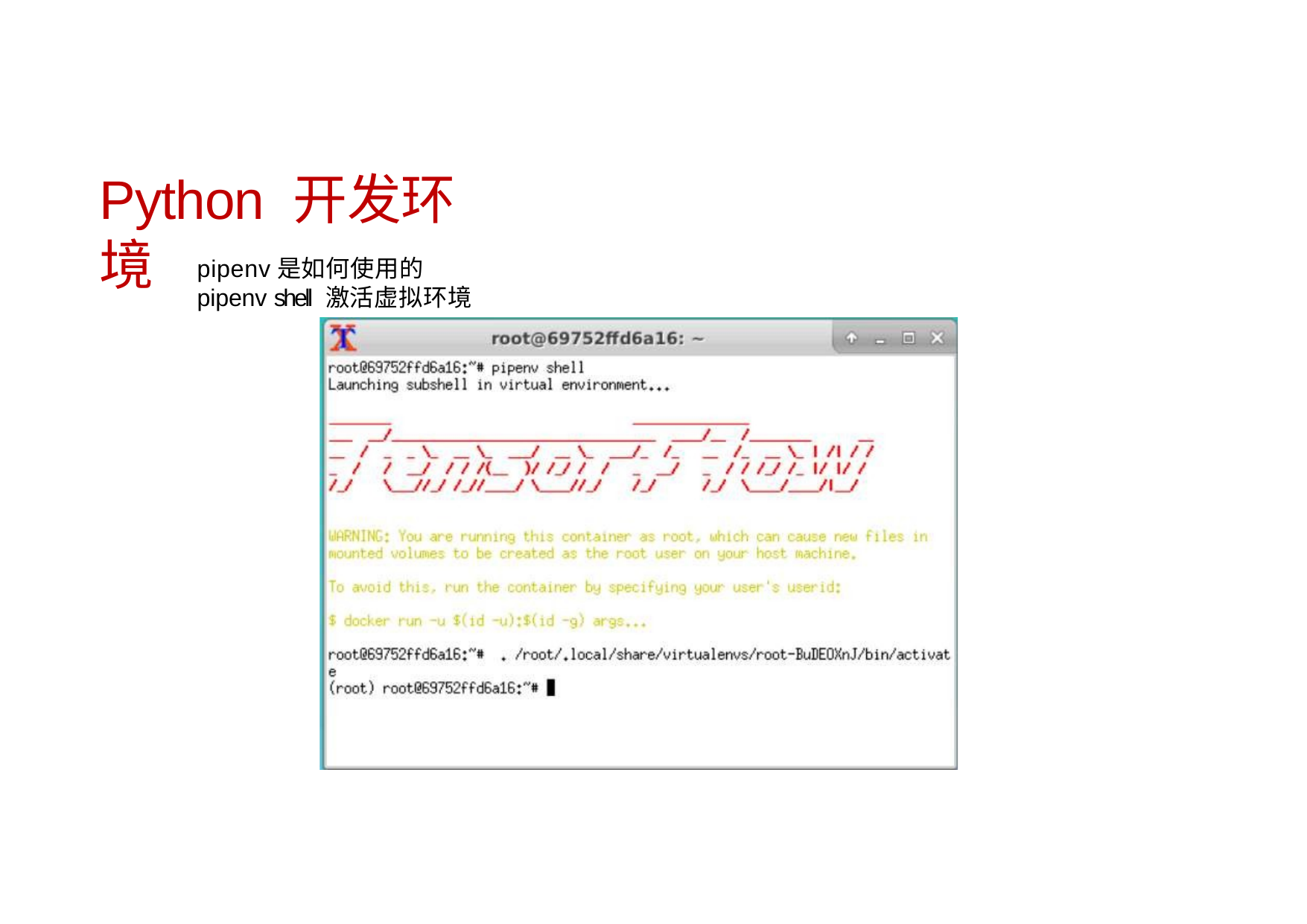

# Python 开发环境
pipenv是如何使用的
pipenv shell 激活虚拟环境